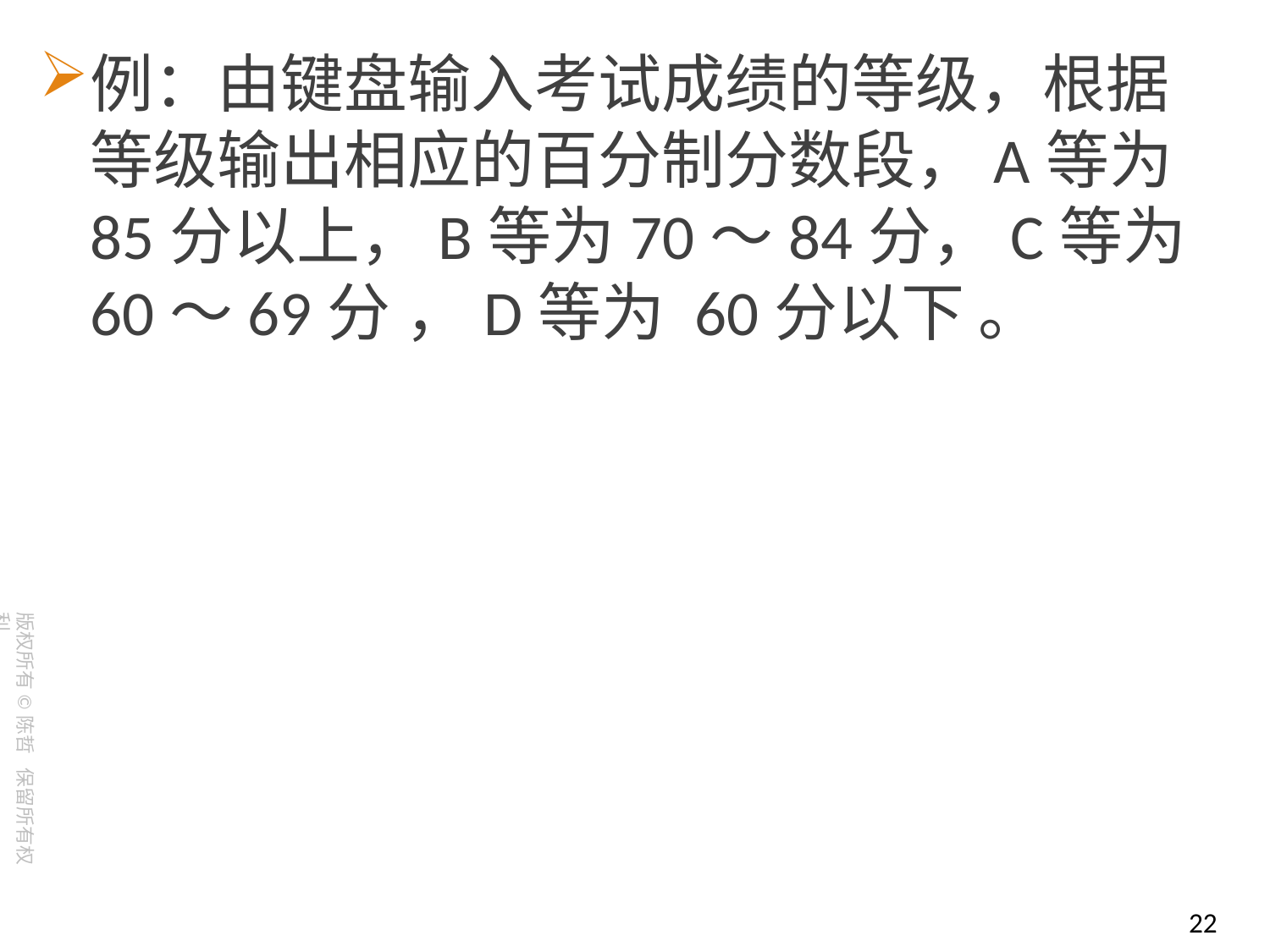

例：由键盘输入考试成绩的等级，根据等级输出相应的百分制分数段，A等为85分以上，B等为70～84分，C等为60～69分 ，D等为 60分以下 。
22